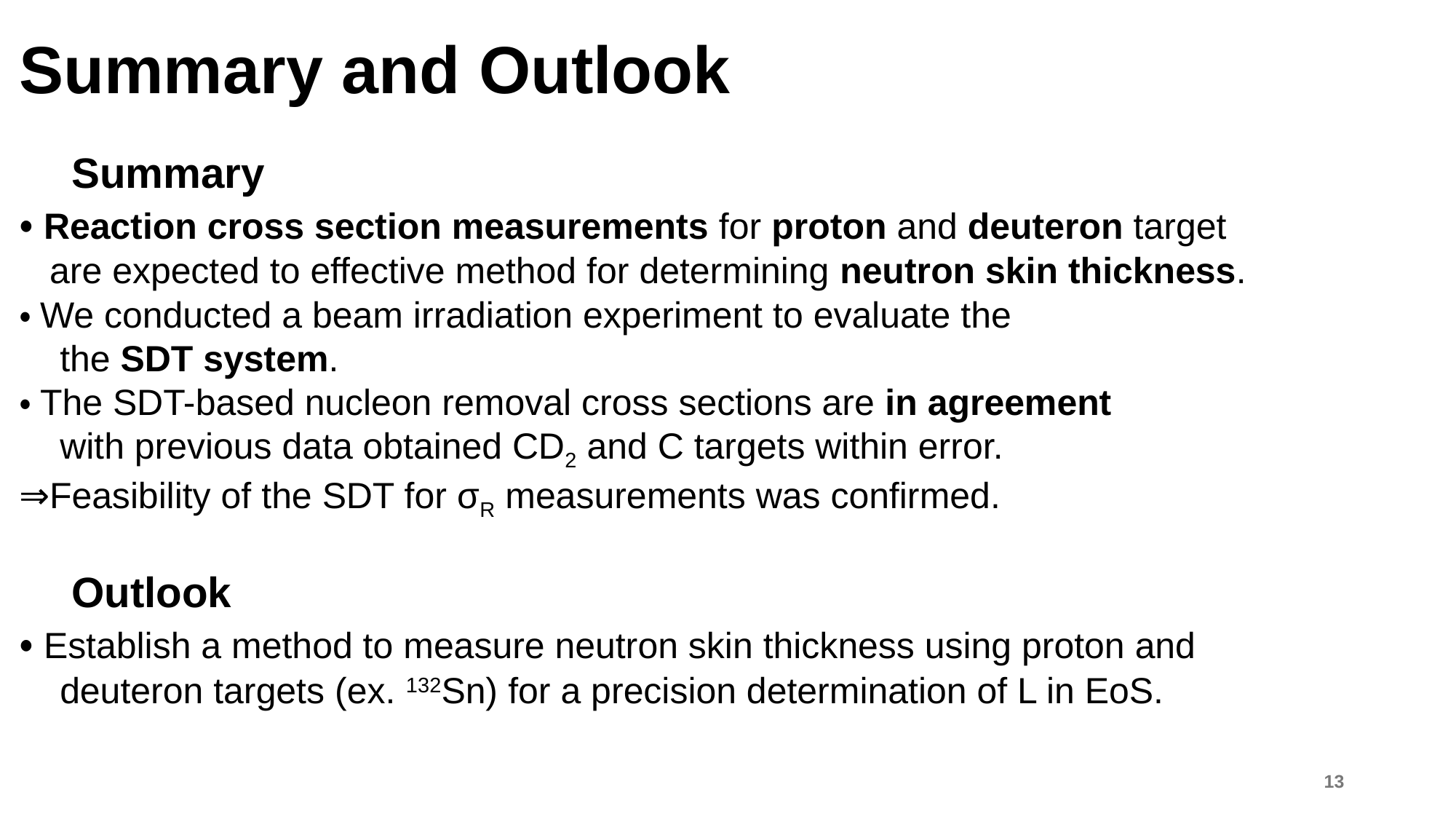

# Summary and Outlook
　Summary
・Reaction cross section measurements for proton and deuteron target
   are expected to effective method for determining neutron skin thickness.
・We conducted a beam irradiation experiment to evaluate the
    the SDT system.
・The SDT-based nucleon removal cross sections are in agreement
    with previous data obtained CD2 and C targets within error.
⇒Feasibility of the SDT for σR measurements was confirmed.

　Outlook
・Establish a method to measure neutron skin thickness using proton and
    deuteron targets (ex. 132Sn) for a precision determination of L in EoS.
13